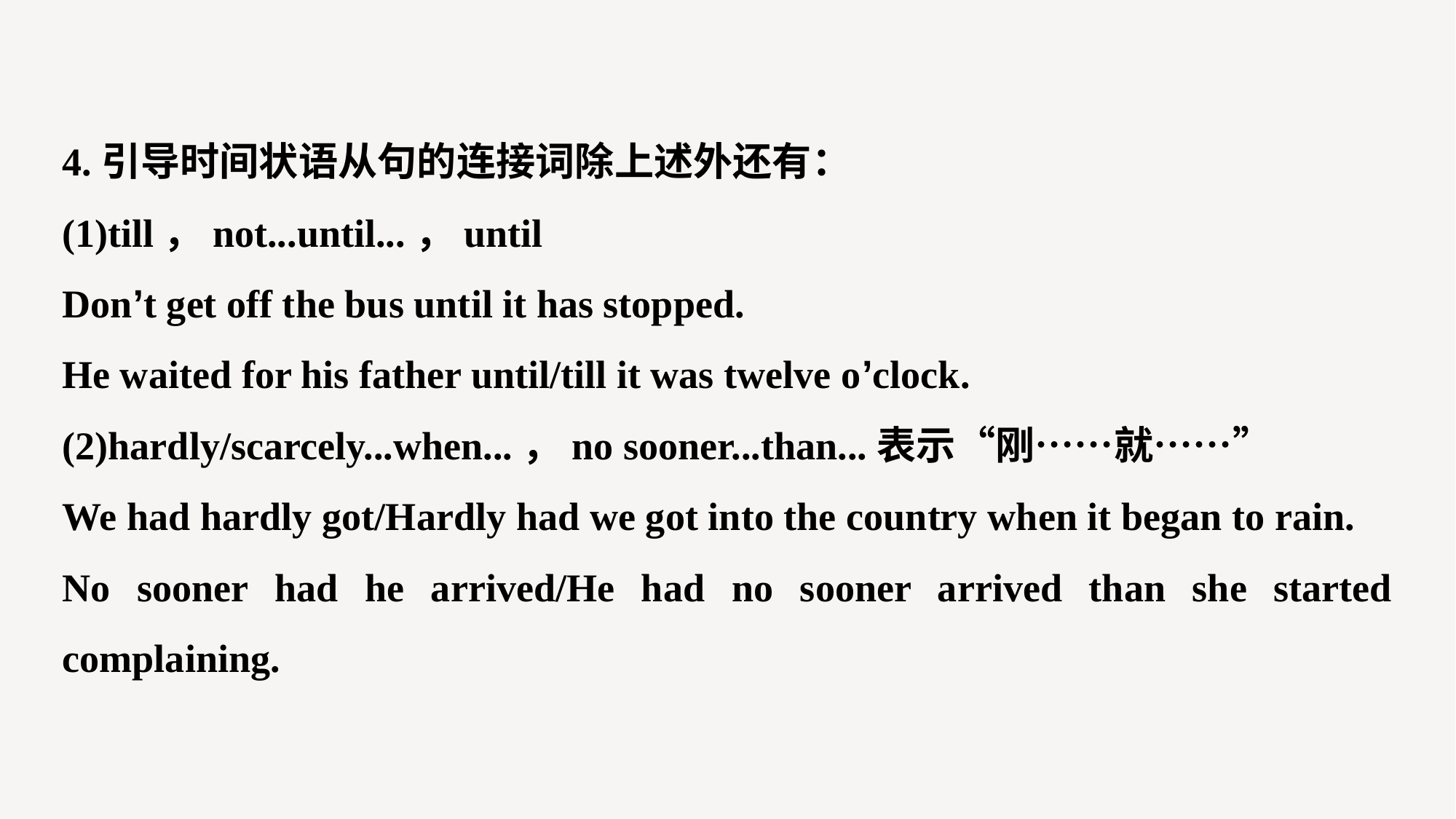

4.引导时间状语从句的连接词除上述外还有：
(1)till，not...until...，until
Don’t get off the bus until it has stopped.
He waited for his father until/till it was twelve o’clock.
(2)hardly/scarcely...when...，no sooner...than...表示“刚……就……”
We had hardly got/Hardly had we got into the country when it began to rain.
No sooner had he arrived/He had no sooner arrived than she started complaining.